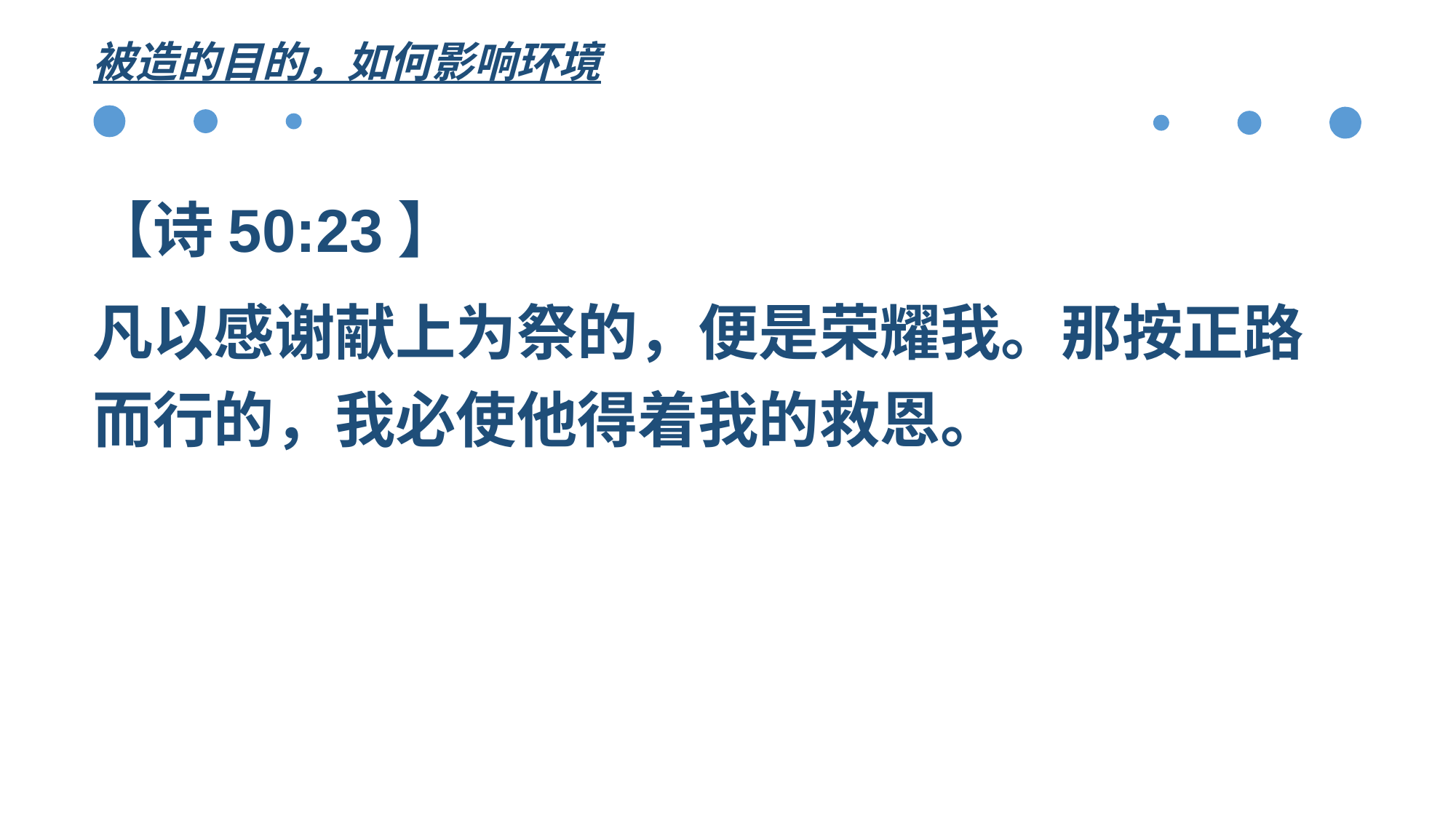

被造的目的，如何影响环境

【诗50:23】
凡以感谢献上为祭的，便是荣耀我。那按正路而行的，我必使他得着我的救恩。